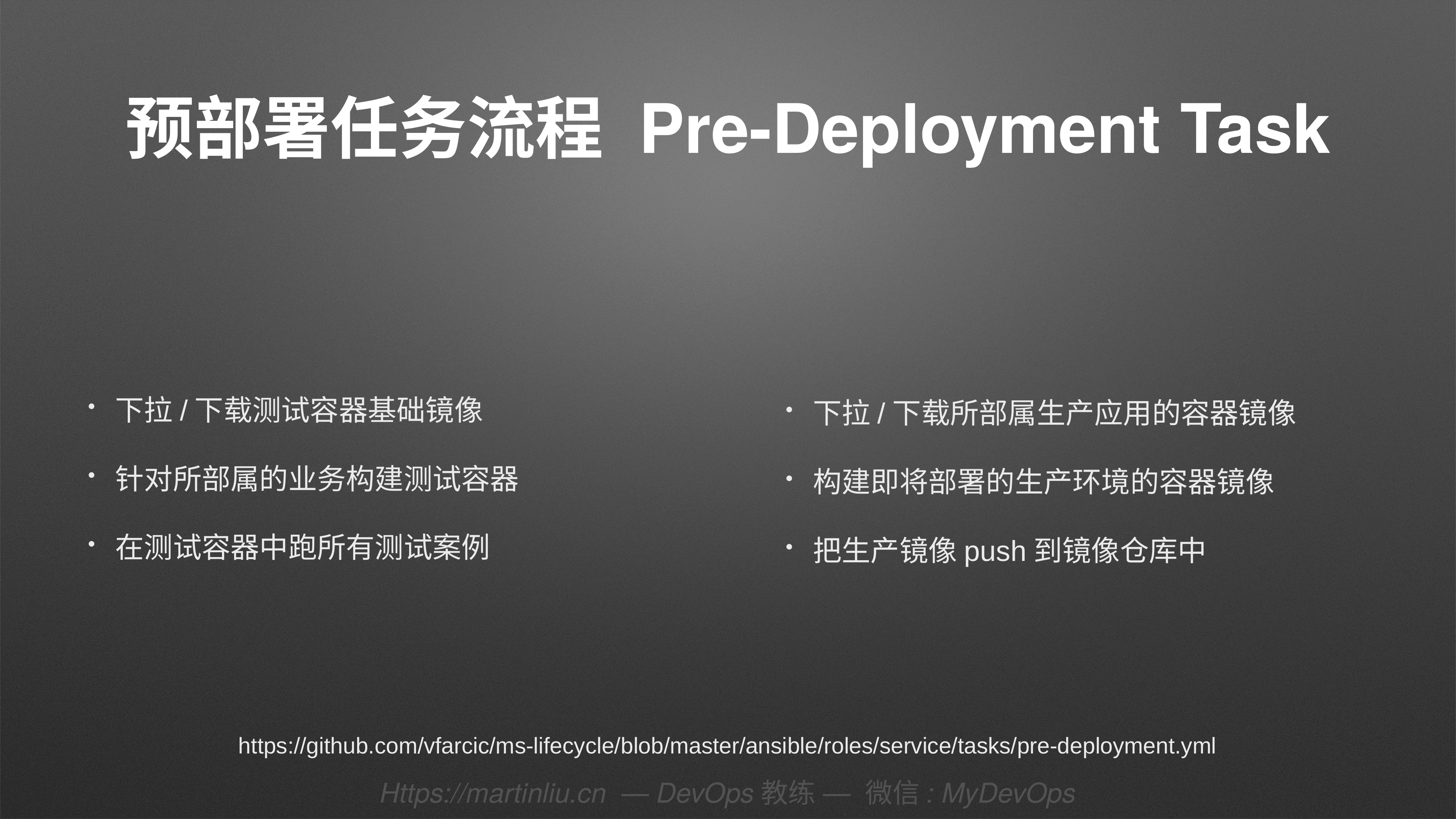

# 预部署任务流程 Pre-Deployment Task
下拉/下载测试容器基础镜像
针对所部属的业务构建测试容器
在测试容器中跑所有测试案例
下拉/下载所部属生产应用的容器镜像
构建即将部署的生产环境的容器镜像
把生产镜像push到镜像仓库中
https://github.com/vfarcic/ms-lifecycle/blob/master/ansible/roles/service/tasks/pre-deployment.yml